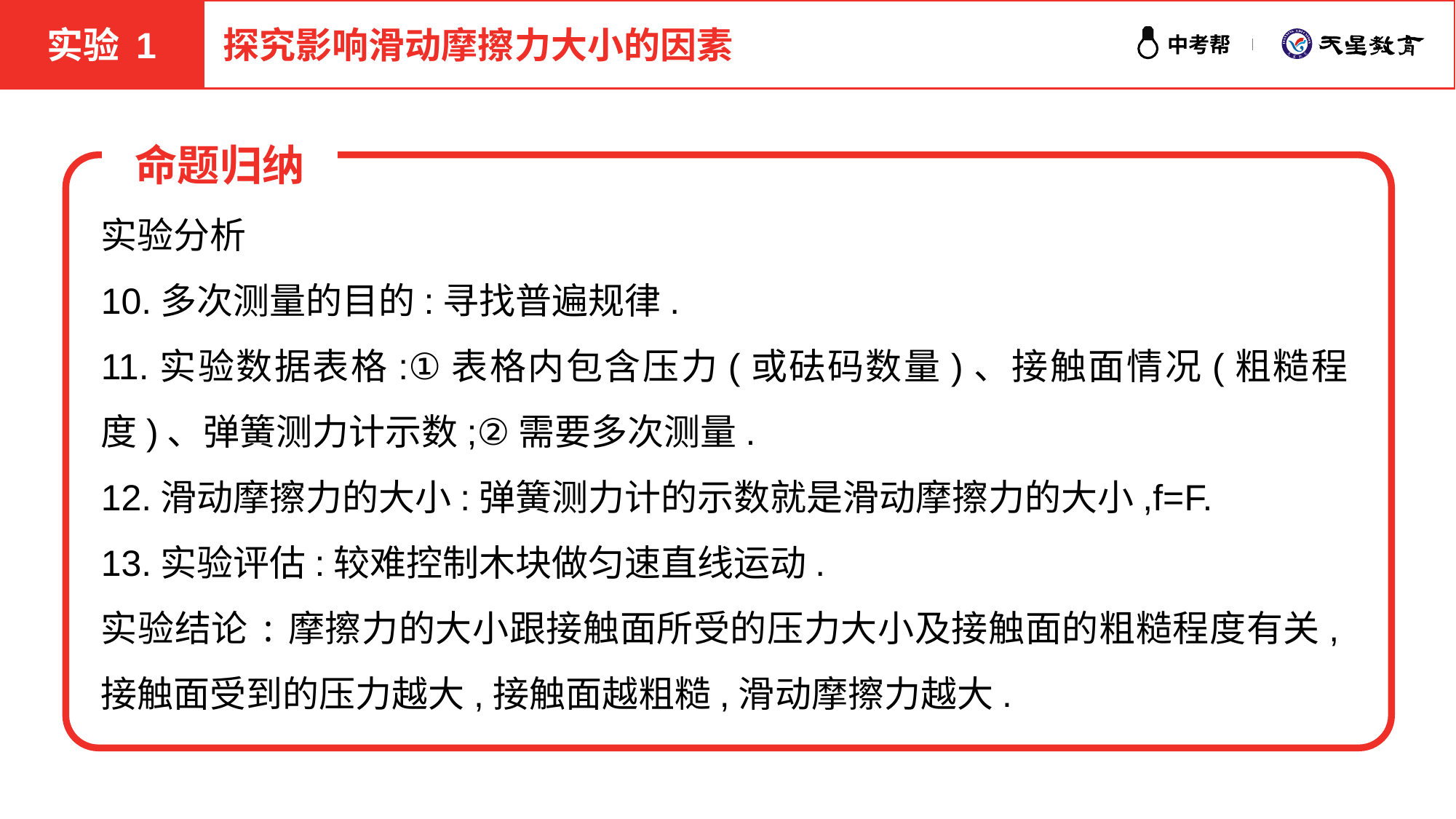

实验 1
探究影响滑动摩擦力大小的因素
命题归纳

实验分析
10.多次测量的目的:寻找普遍规律.
11.实验数据表格:①表格内包含压力(或砝码数量)、接触面情况(粗糙程度)、弹簧测力计示数;②需要多次测量.
12.滑动摩擦力的大小:弹簧测力计的示数就是滑动摩擦力的大小,f=F.
13.实验评估:较难控制木块做匀速直线运动.
实验结论:摩擦力的大小跟接触面所受的压力大小及接触面的粗糙程度有关,接触面受到的压力越大,接触面越粗糙,滑动摩擦力越大.